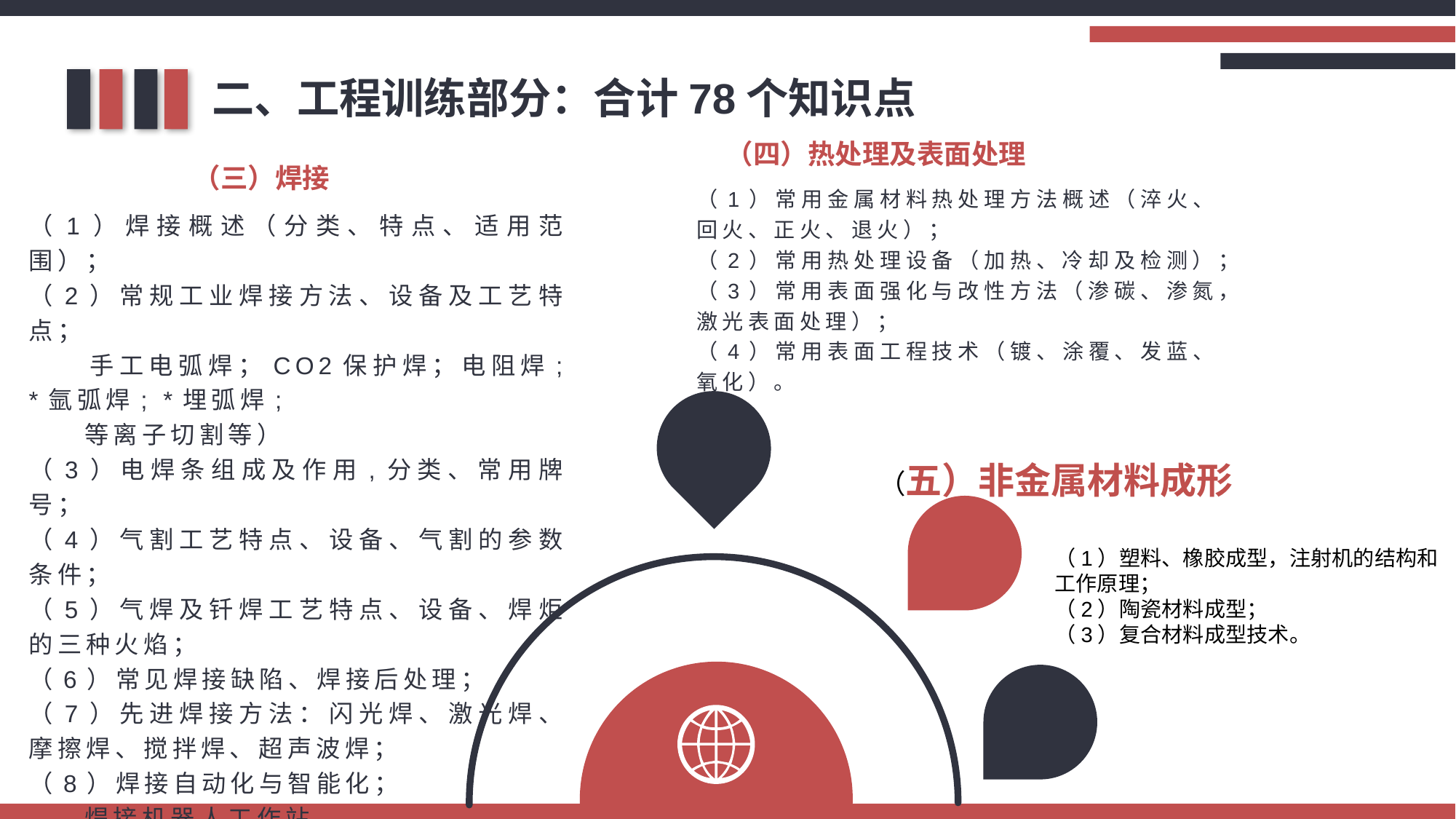

二、工程训练部分：合计78个知识点

（四）热处理及表面处理
（1）常用金属材料热处理方法概述（淬火、回火、正火、退火）；
（2）常用热处理设备（加热、冷却及检测）；
（3）常用表面强化与改性方法（渗碳、渗氮，激光表面处理）；
（4）常用表面工程技术（镀、涂覆、发蓝、氧化）。
*
（三）焊接
（1）焊接概述（分类、特点、适用范围）；
（2）常规工业焊接方法、设备及工艺特点；
     手工电弧焊；CO2保护焊；电阻焊; *氩弧焊; *埋弧焊;
     等离子切割等）
（3）电焊条组成及作用,分类、常用牌号；
（4）气割工艺特点、设备、气割的参数条件；
（5）气焊及钎焊工艺特点、设备、焊炬的三种火焰；
（6）常见焊接缺陷、焊接后处理；
（7）先进焊接方法：闪光焊、激光焊、摩擦焊、搅拌焊、超声波焊；
（8）焊接自动化与智能化；
     焊接机器人工作站
（9）焊接安全技术要求及对环境的影响。

（五）非金属材料成形
（1）塑料、橡胶成型，注射机的结构和工作原理；
（2）陶瓷材料成型；
（3）复合材料成型技术。